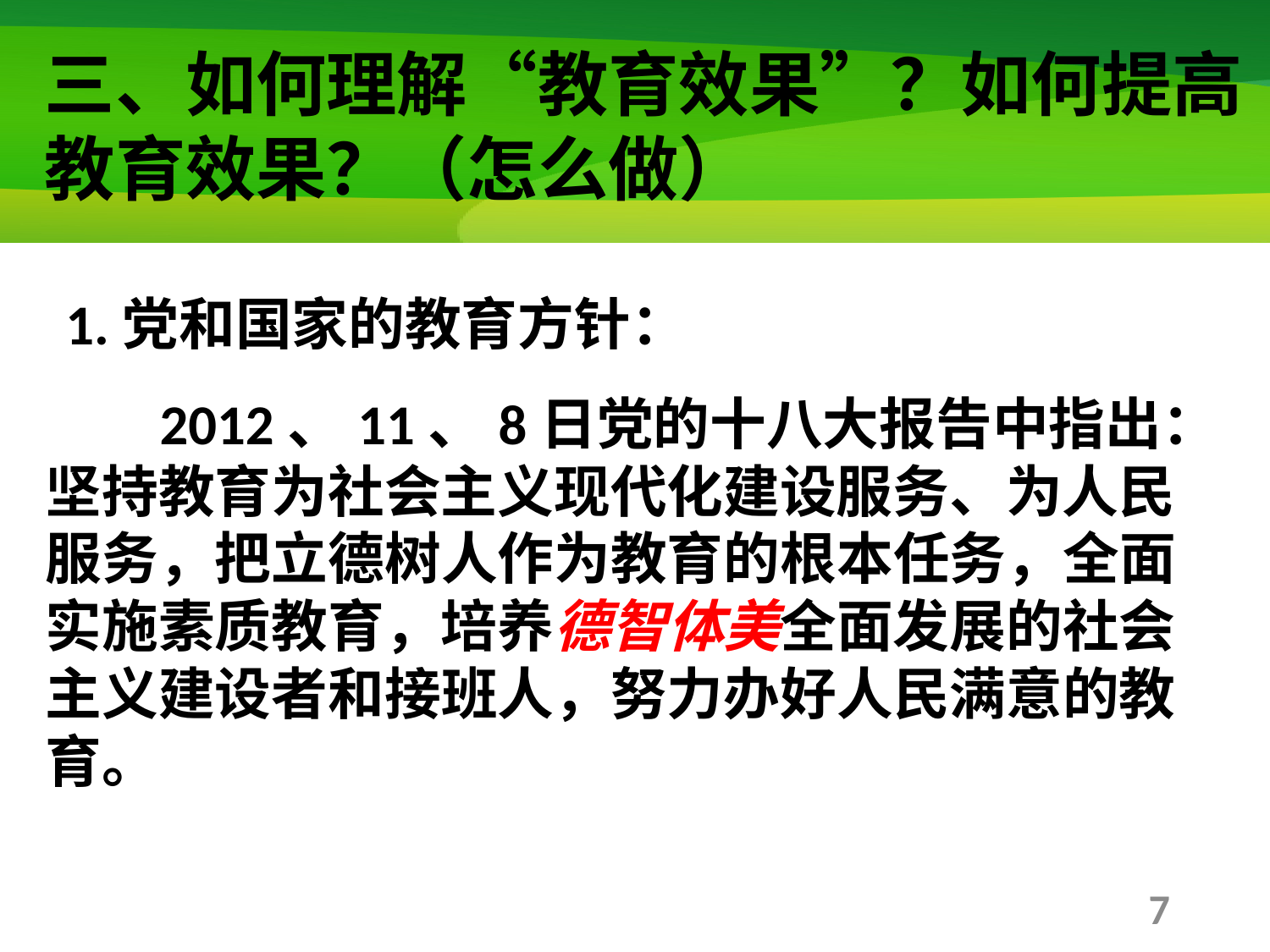

三、如何理解“教育效果”？如何提高教育效果？（怎么做）
1.党和国家的教育方针：

         2012、11、8日党的十八大报告中指出：坚持教育为社会主义现代化建设服务、为人民服务，把立德树人作为教育的根本任务，全面实施素质教育，培养德智体美全面发展的社会主义建设者和接班人，努力办好人民满意的教育。
7